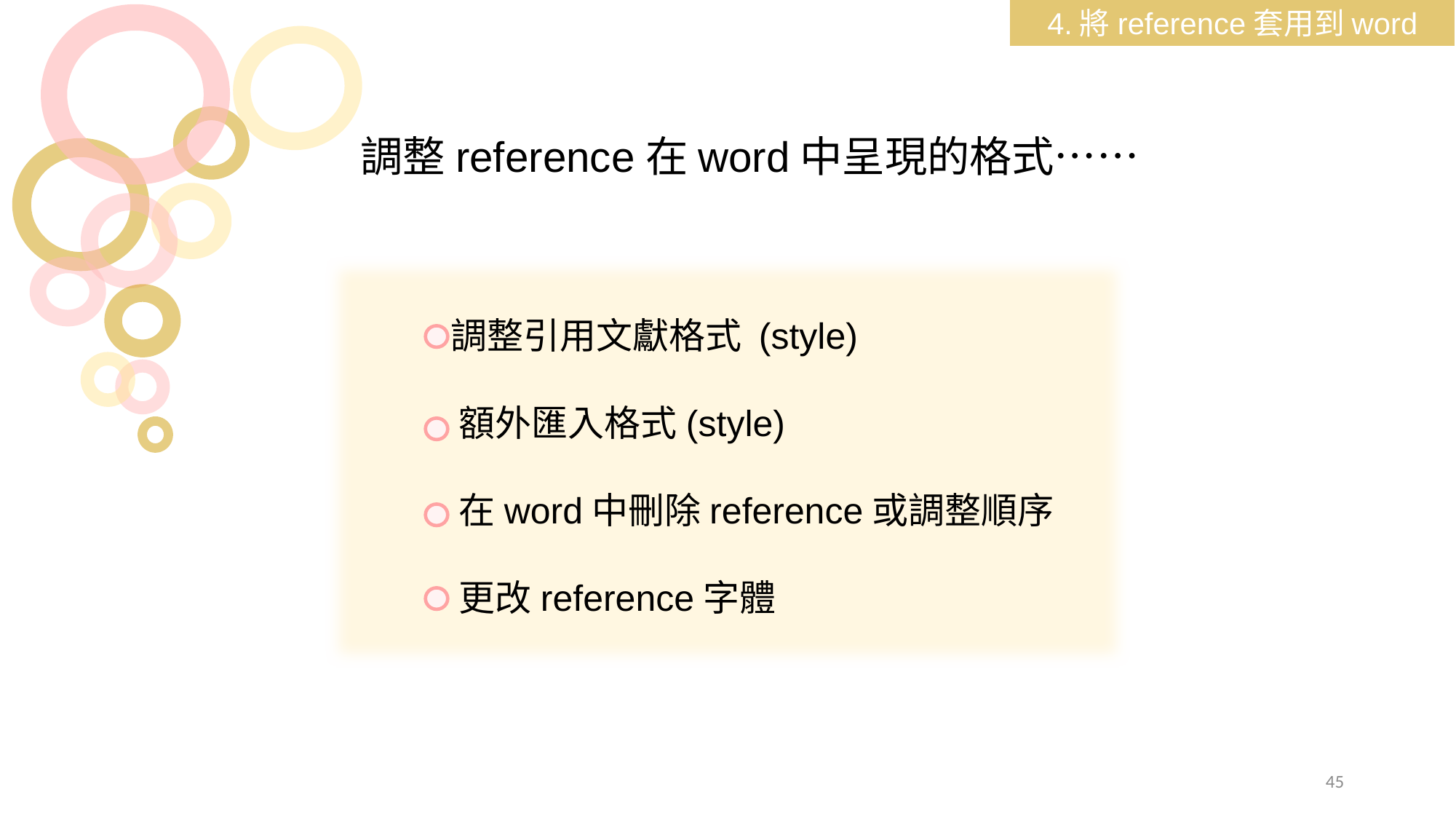

4.將reference套用到word
調整reference在word中呈現的格式……

             調整引用文獻格式 (style)

              額外匯入格式(style)

              在word中刪除reference或調整順序

              更改reference字體

45